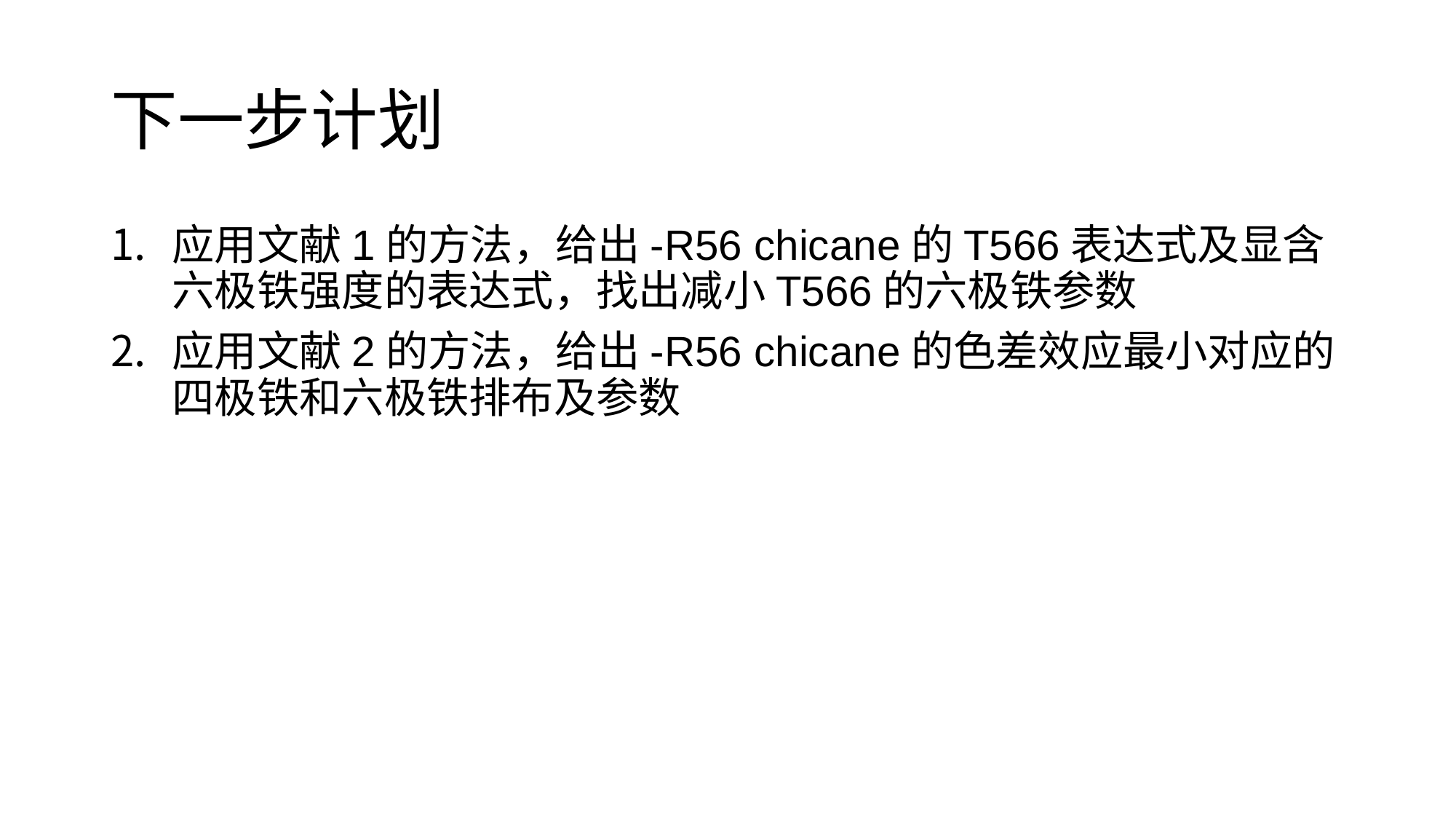

# 下一步计划
应用文献1的方法，给出-R56 chicane的T566表达式及显含六极铁强度的表达式，找出减小T566的六极铁参数
应用文献2的方法，给出-R56 chicane的色差效应最小对应的四极铁和六极铁排布及参数